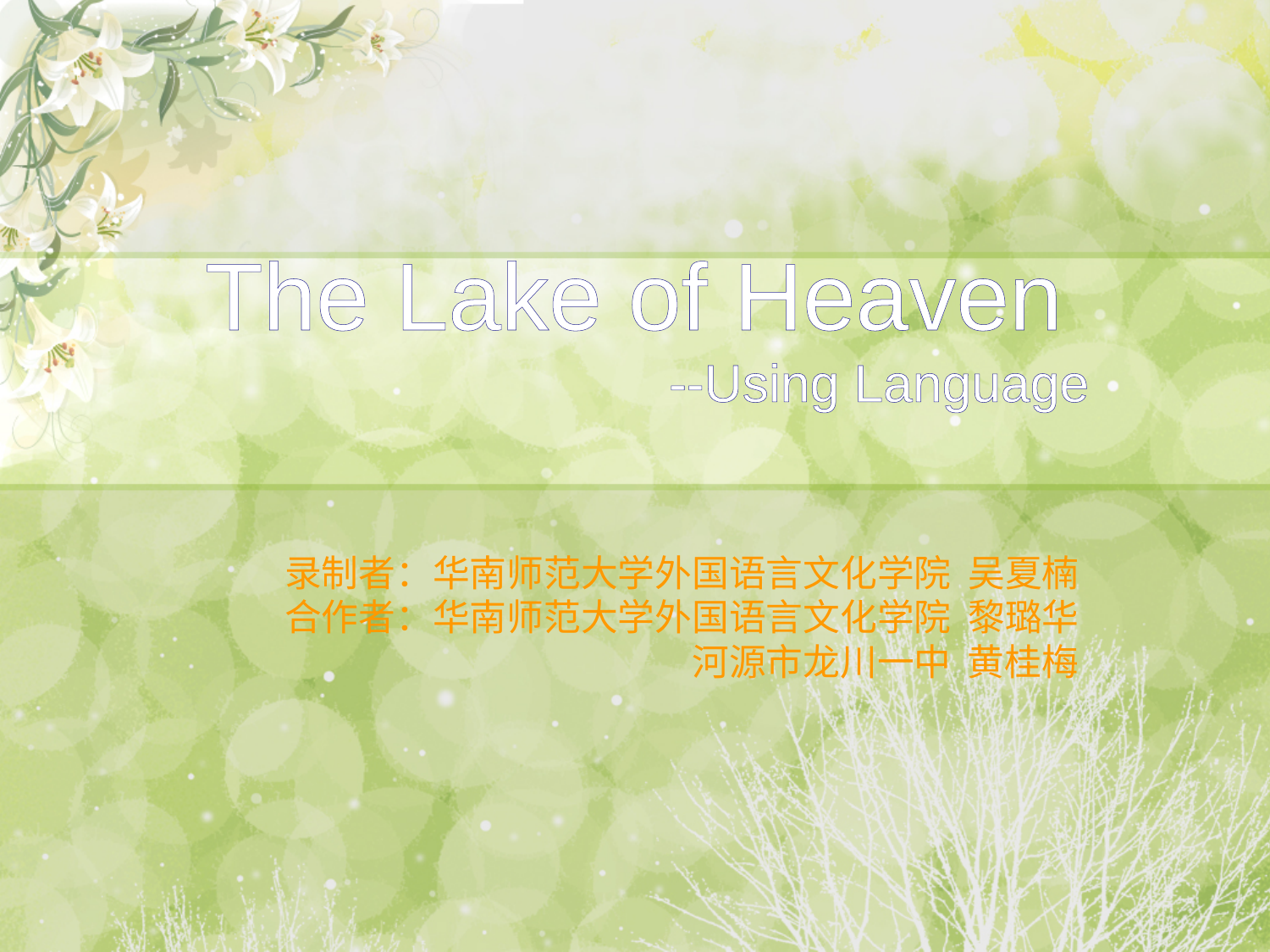

#
The Lake of Heaven
--Using Language
录制者：华南师范大学外国语言文化学院  吴夏楠
合作者：华南师范大学外国语言文化学院  黎璐华
河源市龙川一中  黄桂梅